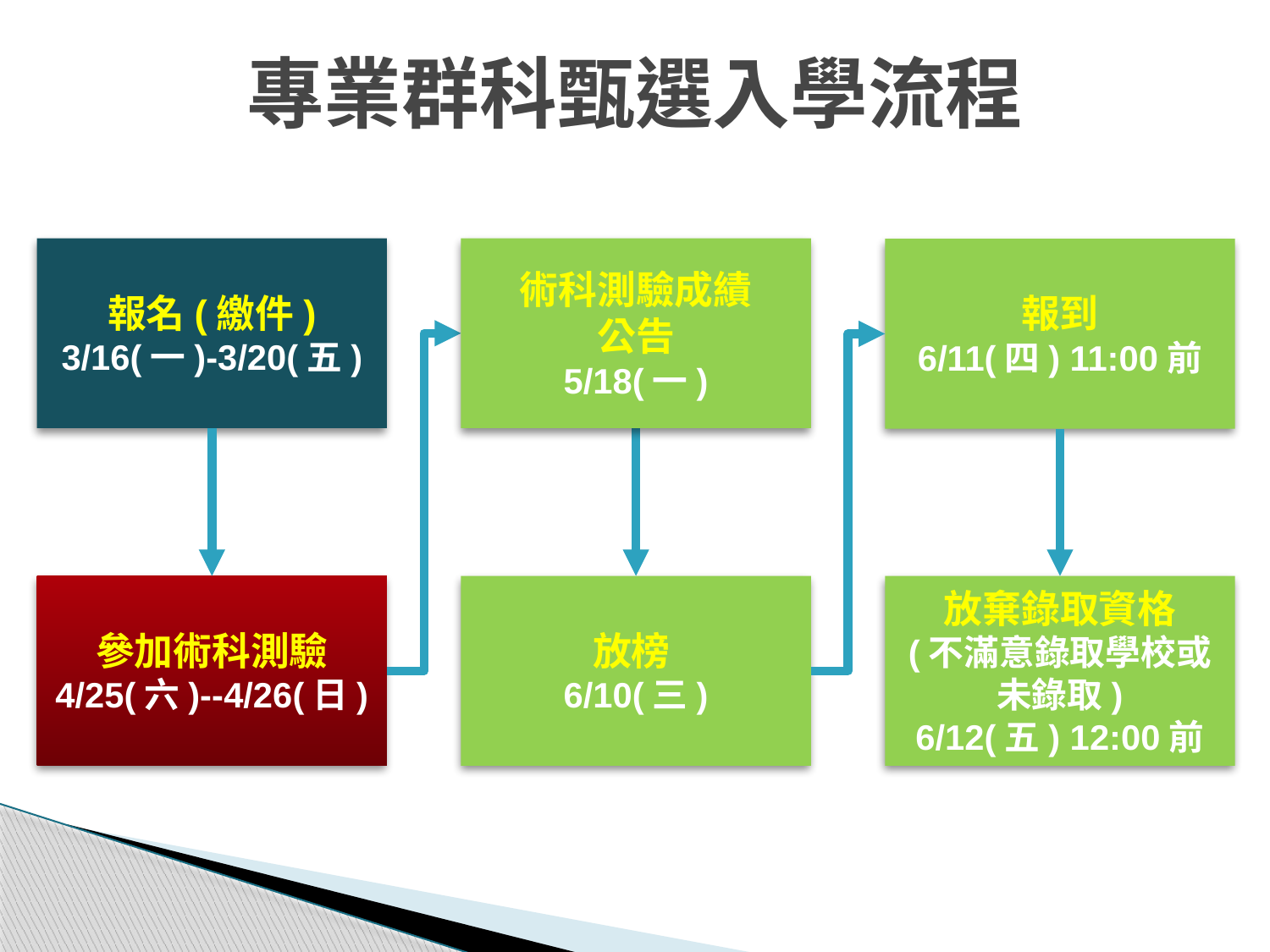

# 專業群科甄選入學流程
報名(繳件)
3/16(一)-3/20(五)
術科測驗成績
公告
5/18(一)
報到
6/11(四) 11:00前
參加術科測驗
4/25(六)--4/26(日)
放榜
6/10(三)
放棄錄取資格
(不滿意錄取學校或未錄取)
6/12(五) 12:00前